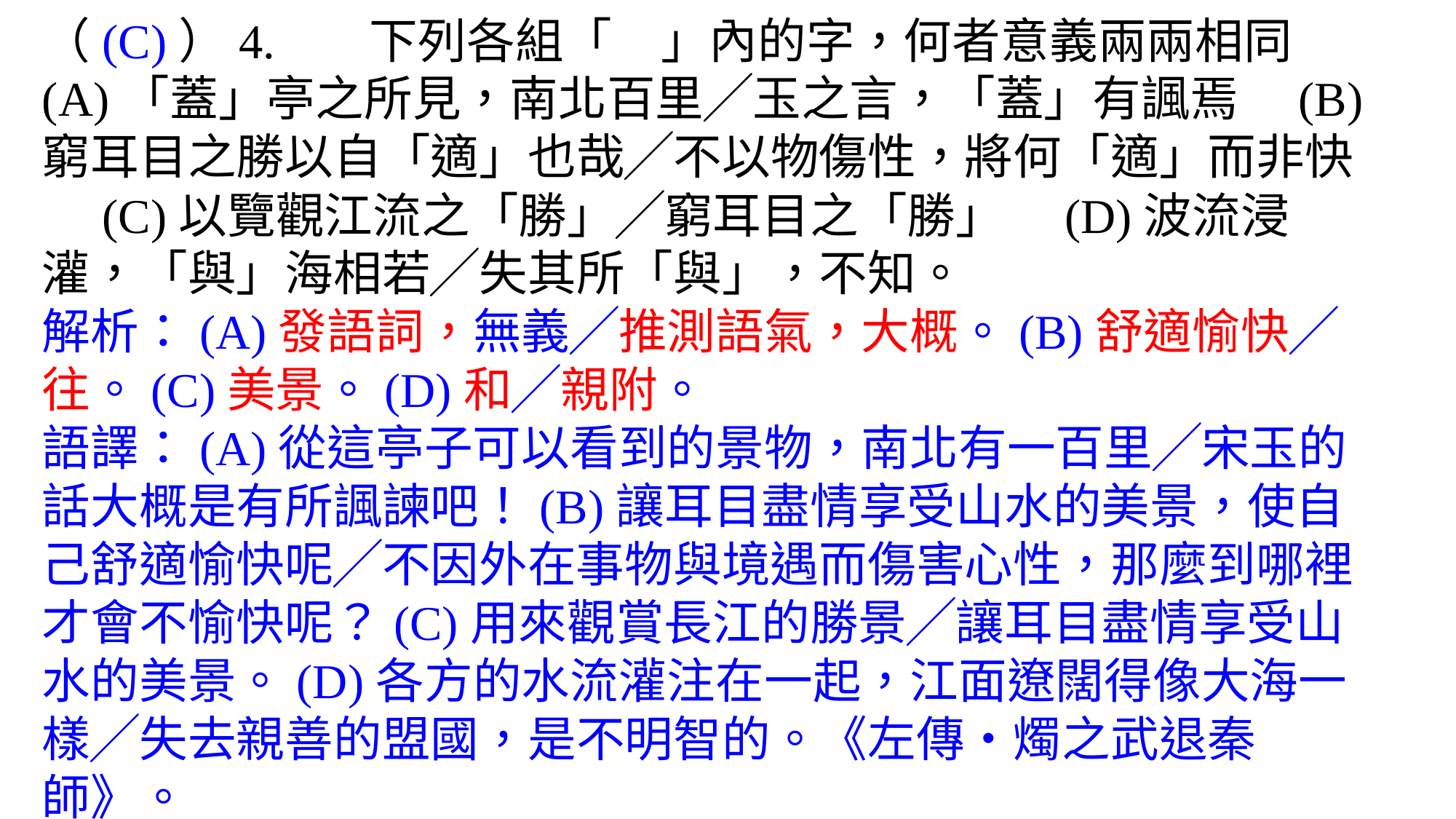

（(C)）4.	下列各組「　」內的字，何者意義兩兩相同　(A)「蓋」亭之所見，南北百里╱玉之言，「蓋」有諷焉　(B)窮耳目之勝以自「適」也哉╱不以物傷性，將何「適」而非快　(C)以覽觀江流之「勝」╱窮耳目之「勝」　(D)波流浸灌，「與」海相若╱失其所「與」，不知。
解析：(A)發語詞，無義╱推測語氣，大概。(B)舒適愉快╱往。(C)美景。(D)和╱親附。
語譯：(A)從這亭子可以看到的景物，南北有一百里╱宋玉的話大概是有所諷諫吧！(B)讓耳目盡情享受山水的美景，使自己舒適愉快呢╱不因外在事物與境遇而傷害心性，那麼到哪裡才會不愉快呢？(C)用來觀賞長江的勝景╱讓耳目盡情享受山水的美景。(D)各方的水流灌注在一起，江面遼闊得像大海一樣╱失去親善的盟國，是不明智的。《左傳‧燭之武退秦師》。